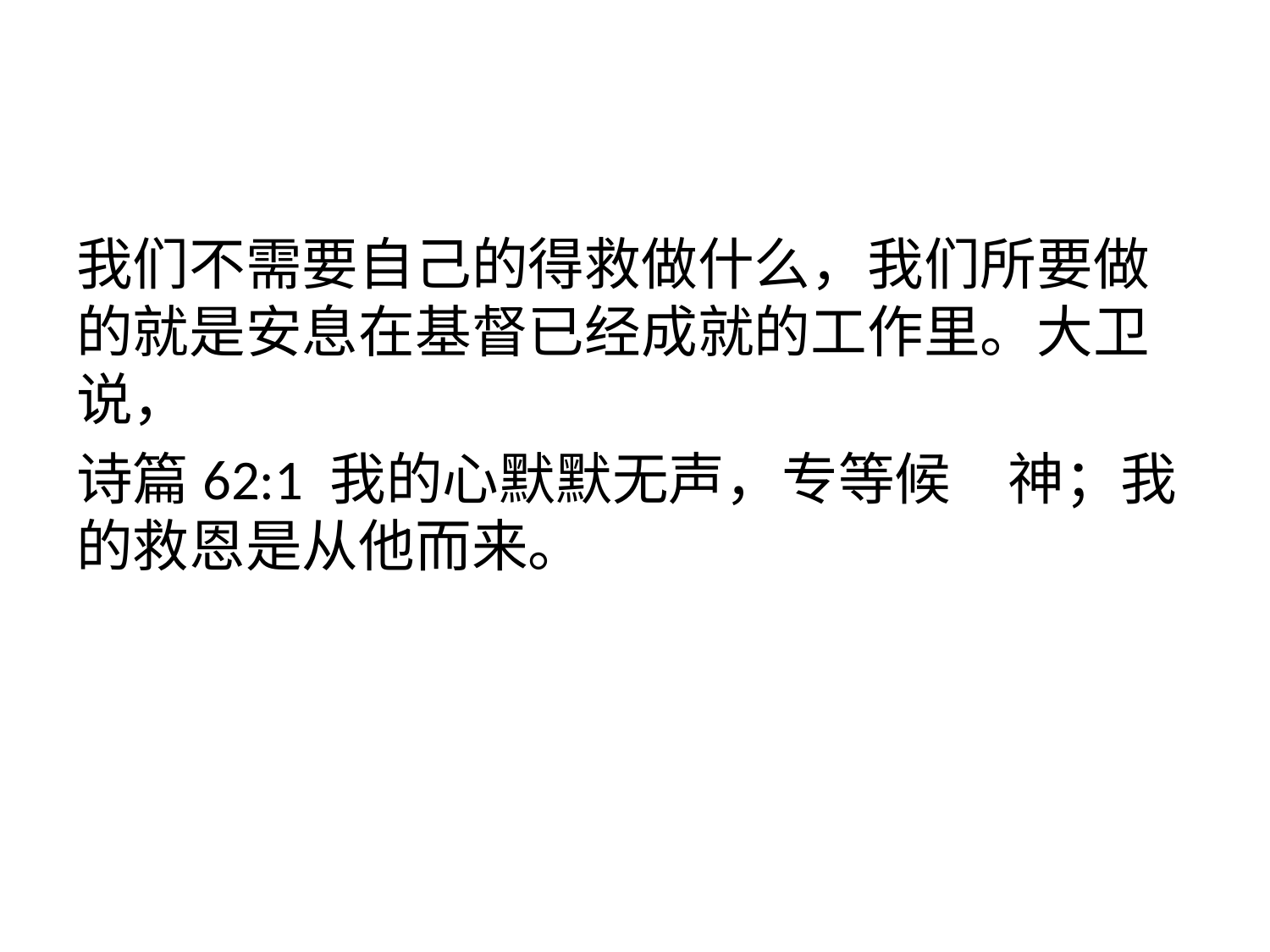

#
我们不需要自己的得救做什么，我们所要做的就是安息在基督已经成就的工作里。大卫说，
诗篇62:1 我的心默默无声，专等候　神；我的救恩是从他而来。